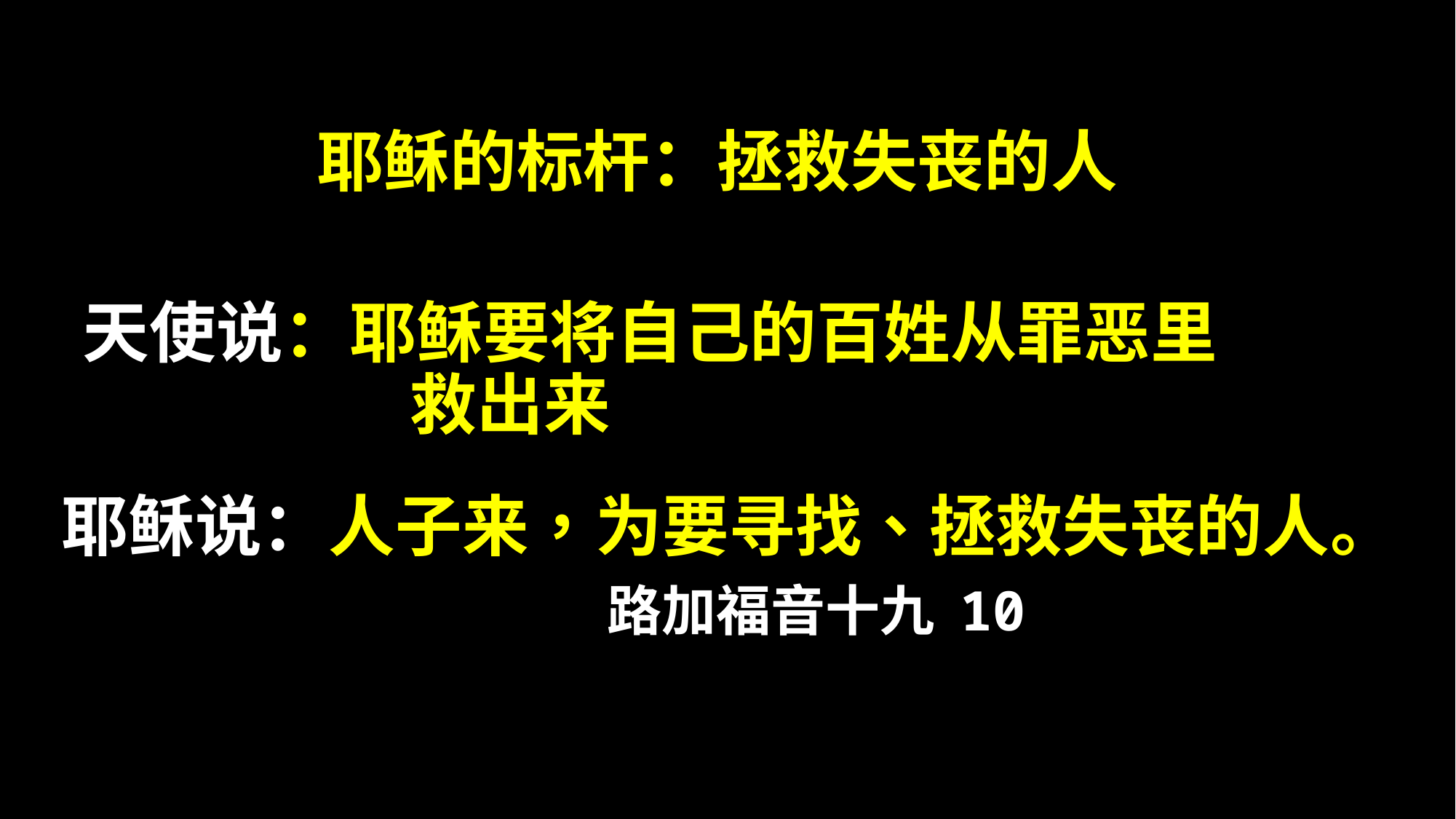

耶稣的标杆：拯救失丧的人
# 天使说：耶稣要将自己的百姓从罪恶里			救出来

耶稣说：人子来，为要寻找、拯救失丧的人。					路加福音十九 10